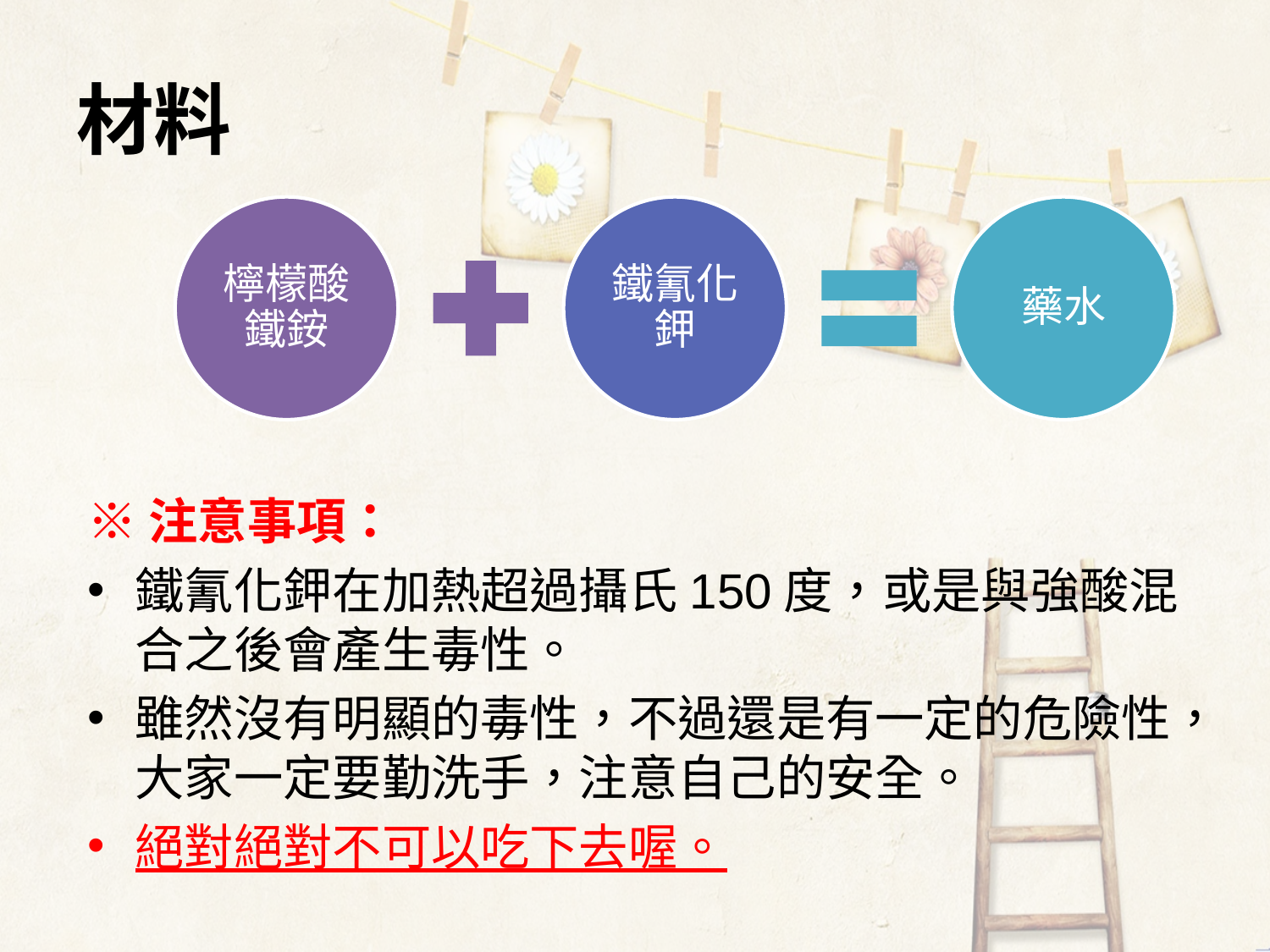

檸檬酸鐵銨

鐵氰化鉀

藥水
# 材料

※注意事項：
鐵氰化鉀在加熱超過攝氏150度，或是與強酸混合之後會產生毒性。
雖然沒有明顯的毒性，不過還是有一定的危險性，大家一定要勤洗手，注意自己的安全。
絕對絕對不可以吃下去喔。